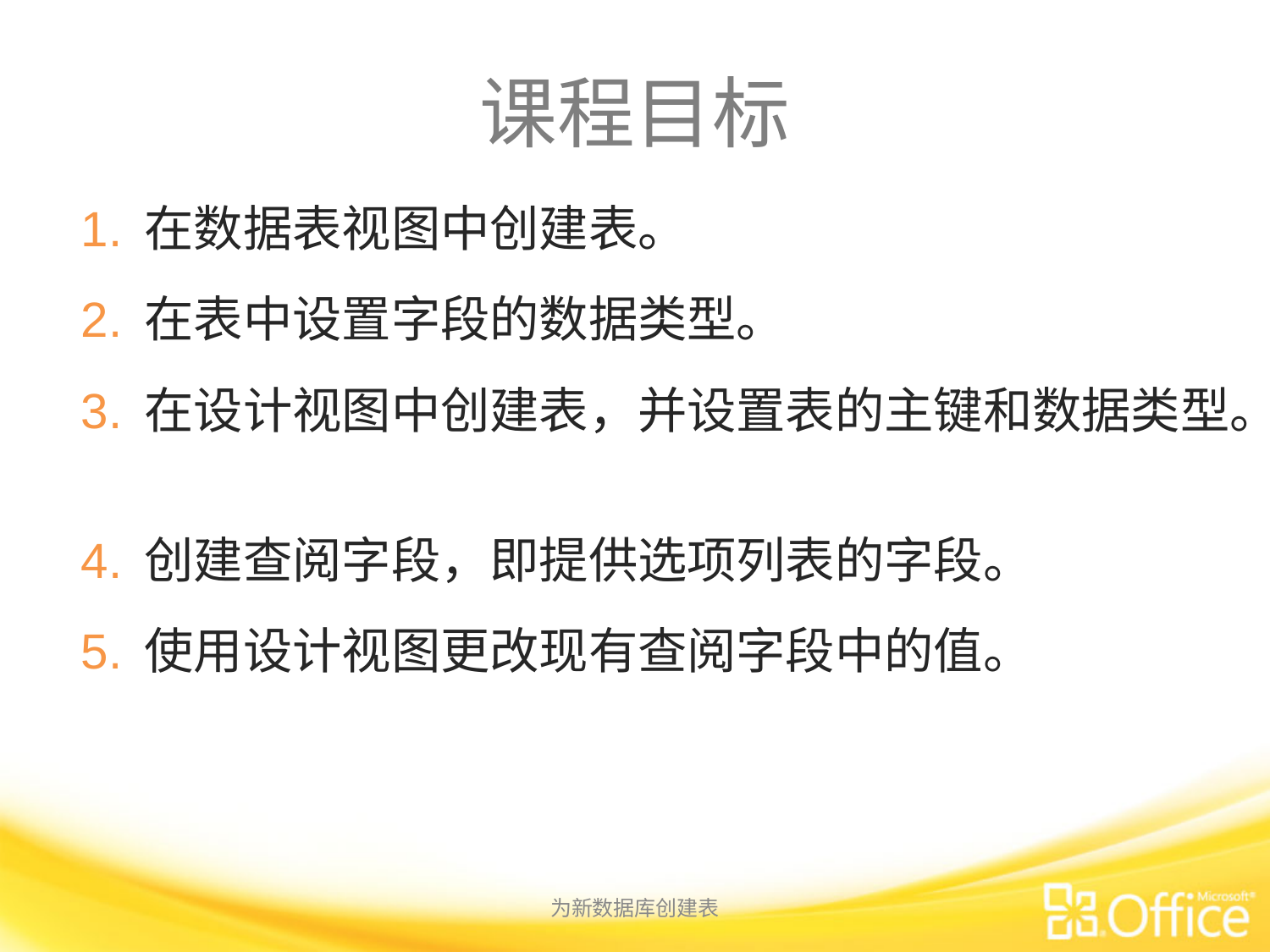

# 课程目标
在数据表视图中创建表。
在表中设置字段的数据类型。
在设计视图中创建表，并设置表的主键和数据类型。
创建查阅字段，即提供选项列表的字段。
使用设计视图更改现有查阅字段中的值。
为新数据库创建表